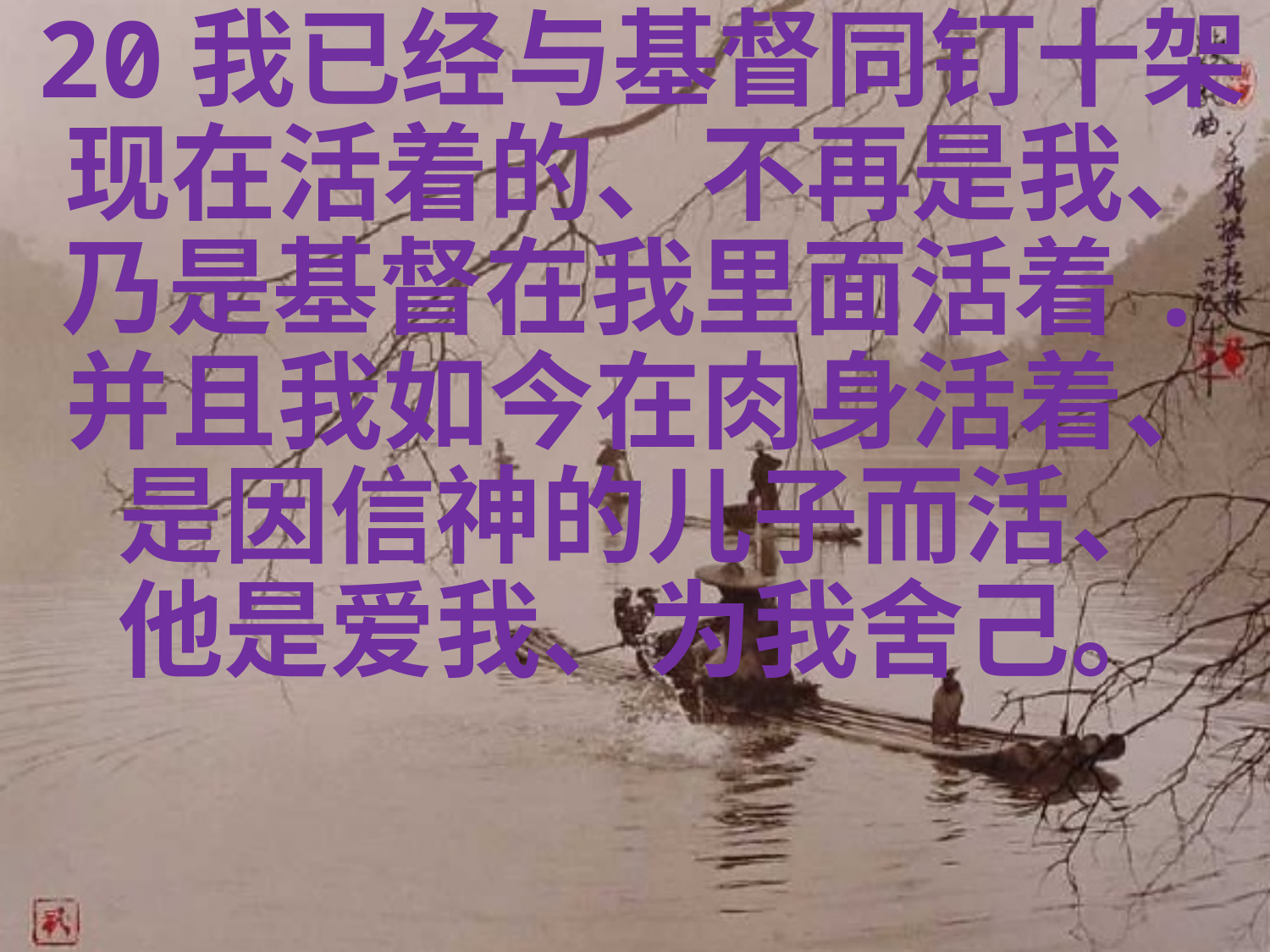

20我已经与基督同钉十架.现在活着的、不再是我、乃是基督在我里面活着.并且我如今在肉身活着、是因信神的儿子而活、
他是爱我、为我舍己。